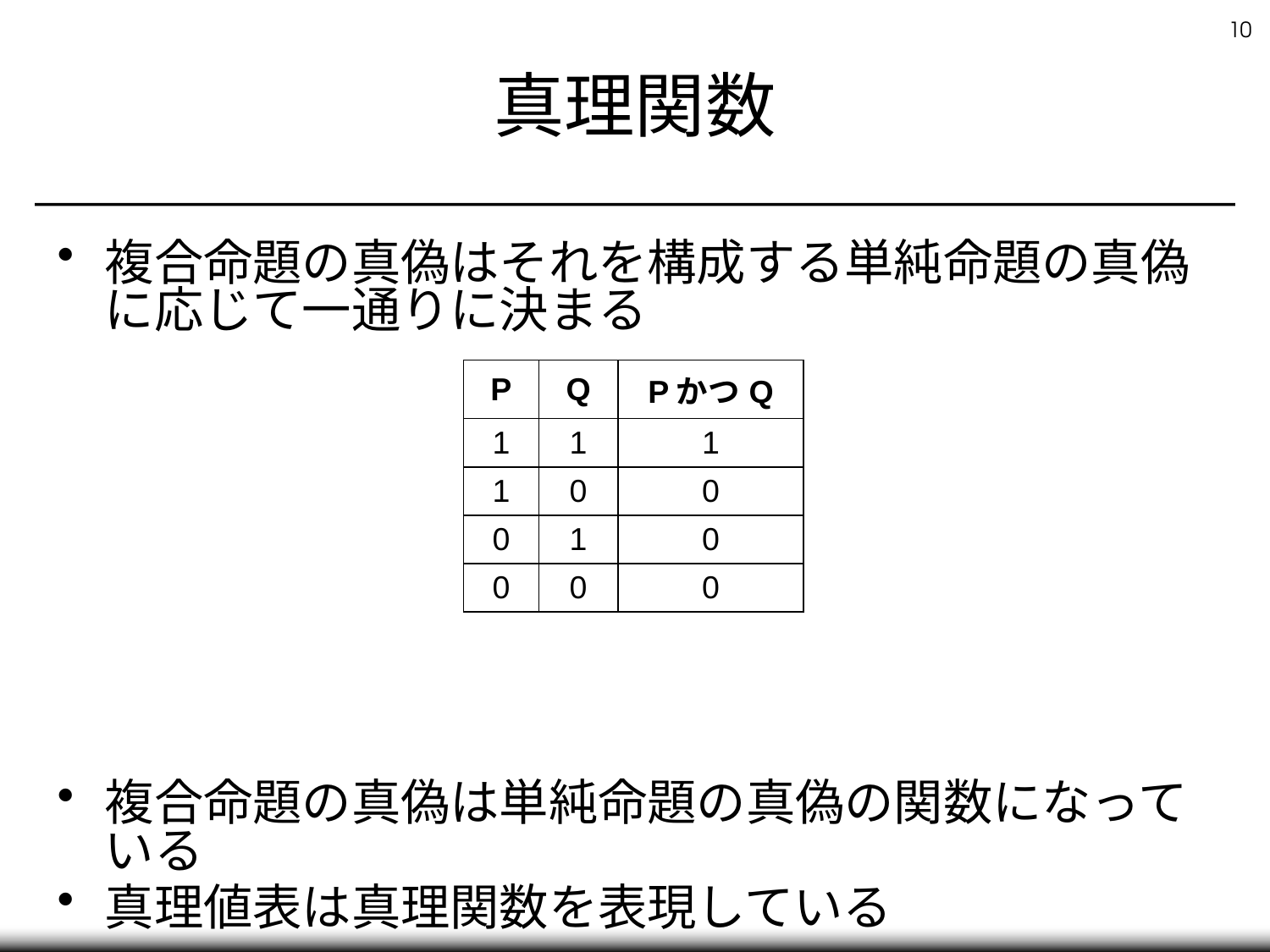

# 真理関数
複合命題の真偽はそれを構成する単純命題の真偽に応じて一通りに決まる

複合命題の真偽は単純命題の真偽の関数になっている
真理値表は真理関数を表現している
| P | Q | PかつQ |
| --- | --- | --- |
| 1 | 1 | 1 |
| 1 | 0 | 0 |
| 0 | 1 | 0 |
| 0 | 0 | 0 |